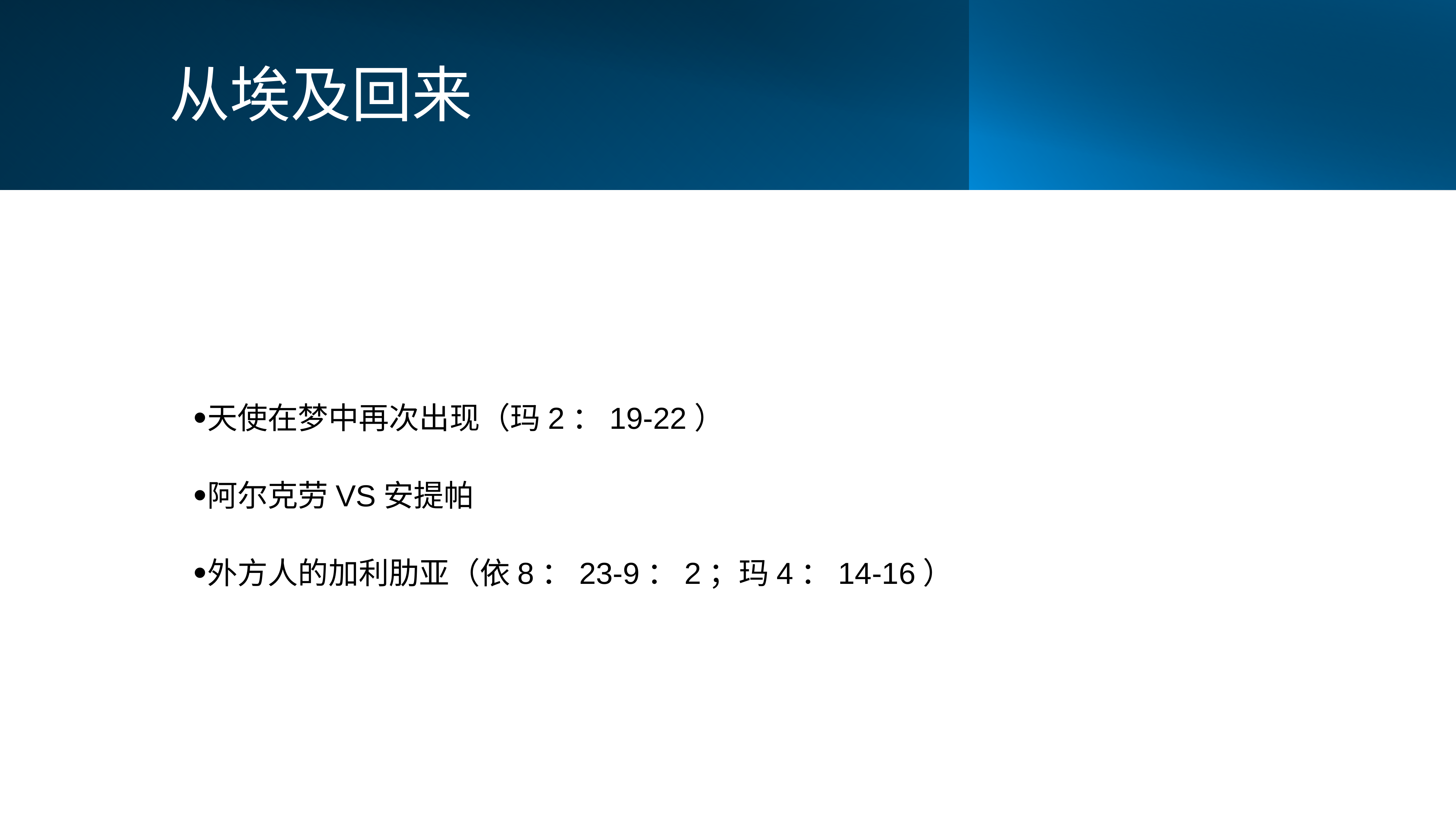

# 从埃及回来
天使在梦中再次出现（玛2：19-22）
阿尔克劳VS安提帕
外方人的加利肋亚（依8：23-9：2；玛4：14-16）